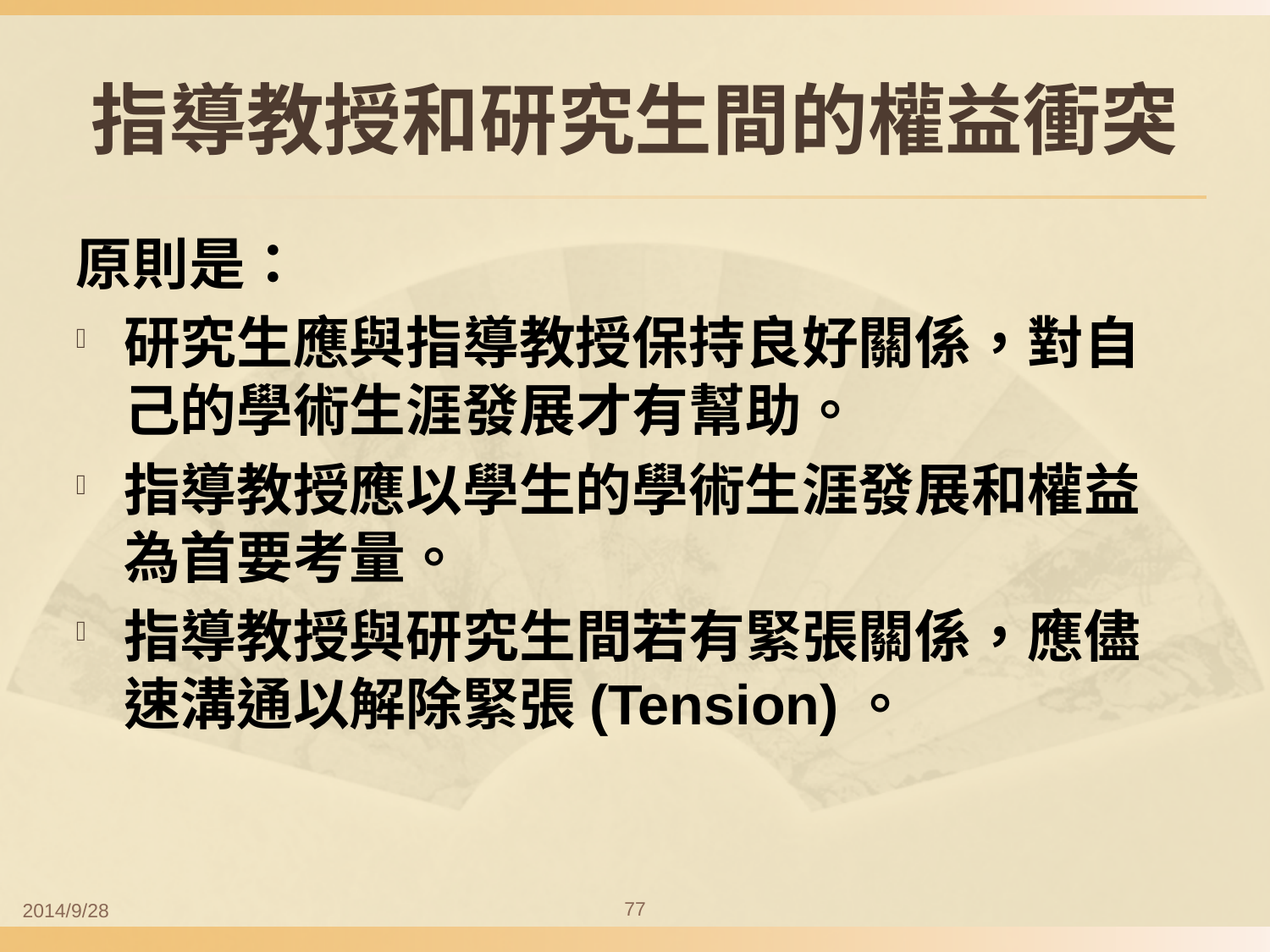

# 指導教授和研究生間的權益衝突
原則是：
研究生應與指導教授保持良好關係，對自己的學術生涯發展才有幫助。
指導教授應以學生的學術生涯發展和權益為首要考量。
指導教授與研究生間若有緊張關係，應儘速溝通以解除緊張(Tension)。
2014/9/28
77